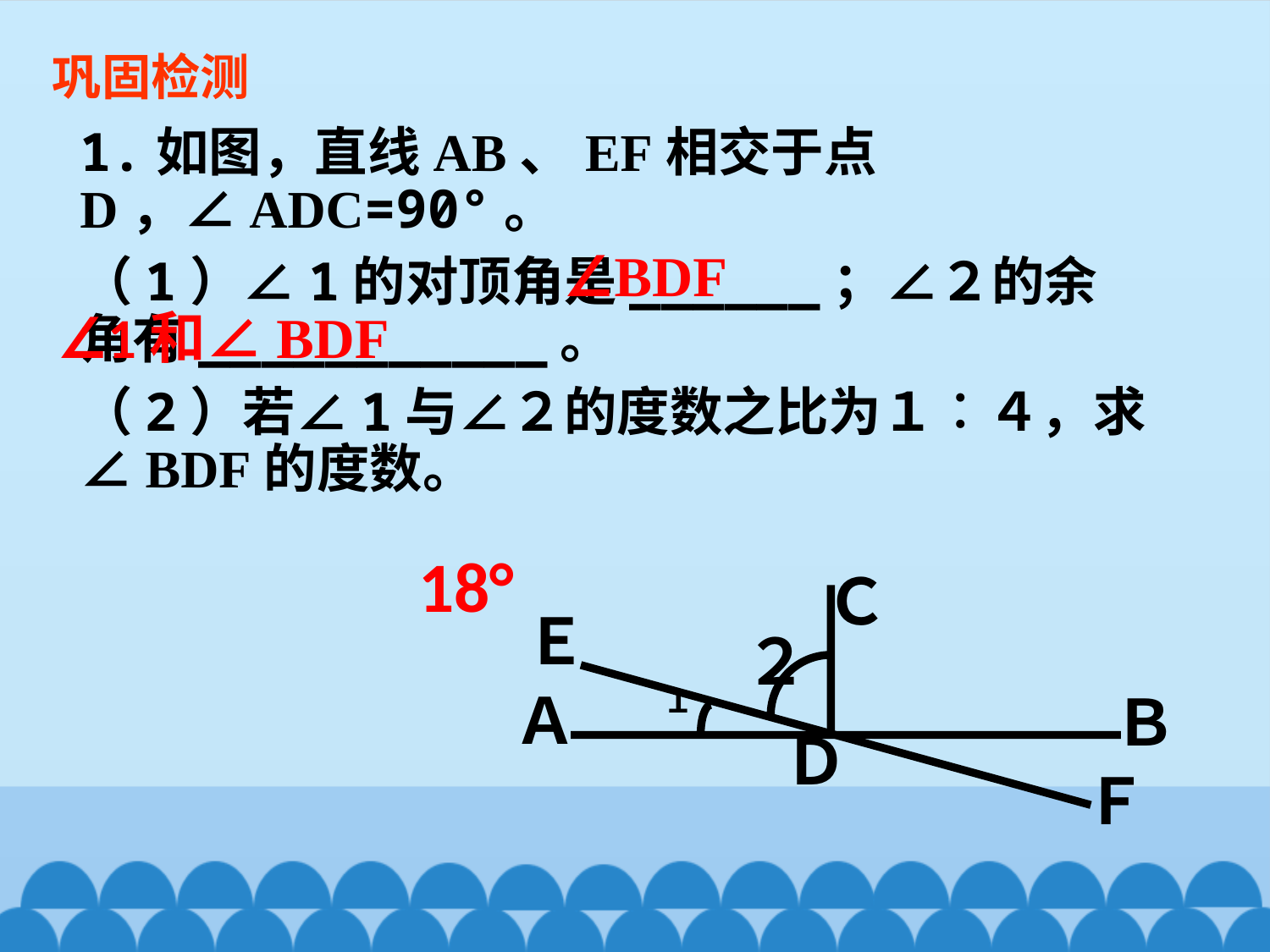

# 巩固检测
1.如图，直线AB、EF相交于点D，∠ADC=90°。
（1）∠1的对顶角是______；∠２的余角有___________。
（2）若∠1与∠２的度数之比为１︰４，求∠BDF的度数。
∠BDF
∠1和∠BDF
18°
Ｃ

Ｅ
２

Ａ
１
Ｂ

Ｄ
Ｆ